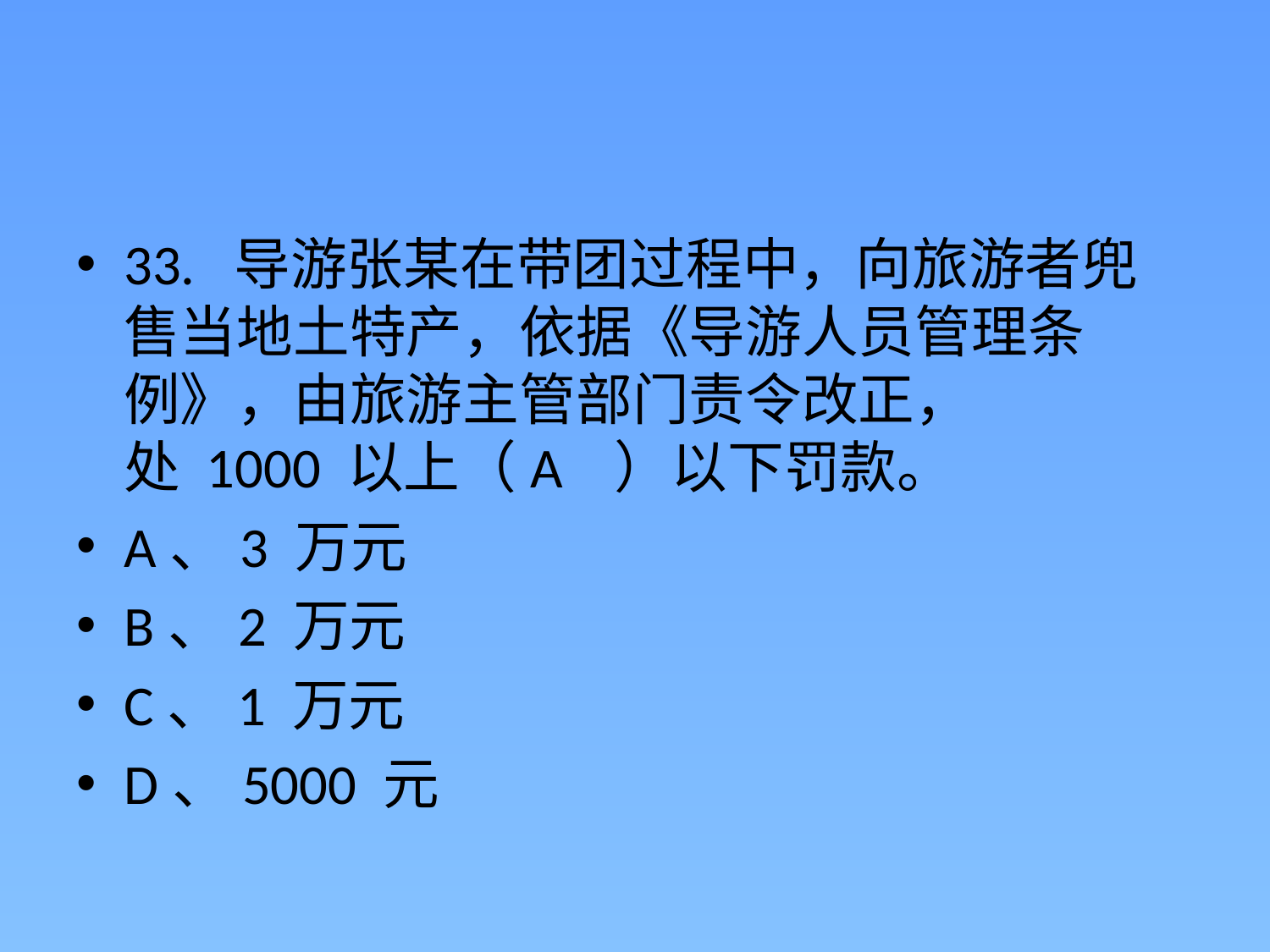

#
33.  导游张某在带团过程中，向旅游者兜售当地土特产，依据《导游人员管理条例》，由旅游主管部门责令改正，处 1000 以上（A   ）以下罚款。
A、3 万元
B、2 万元
C、1 万元
D、5000 元